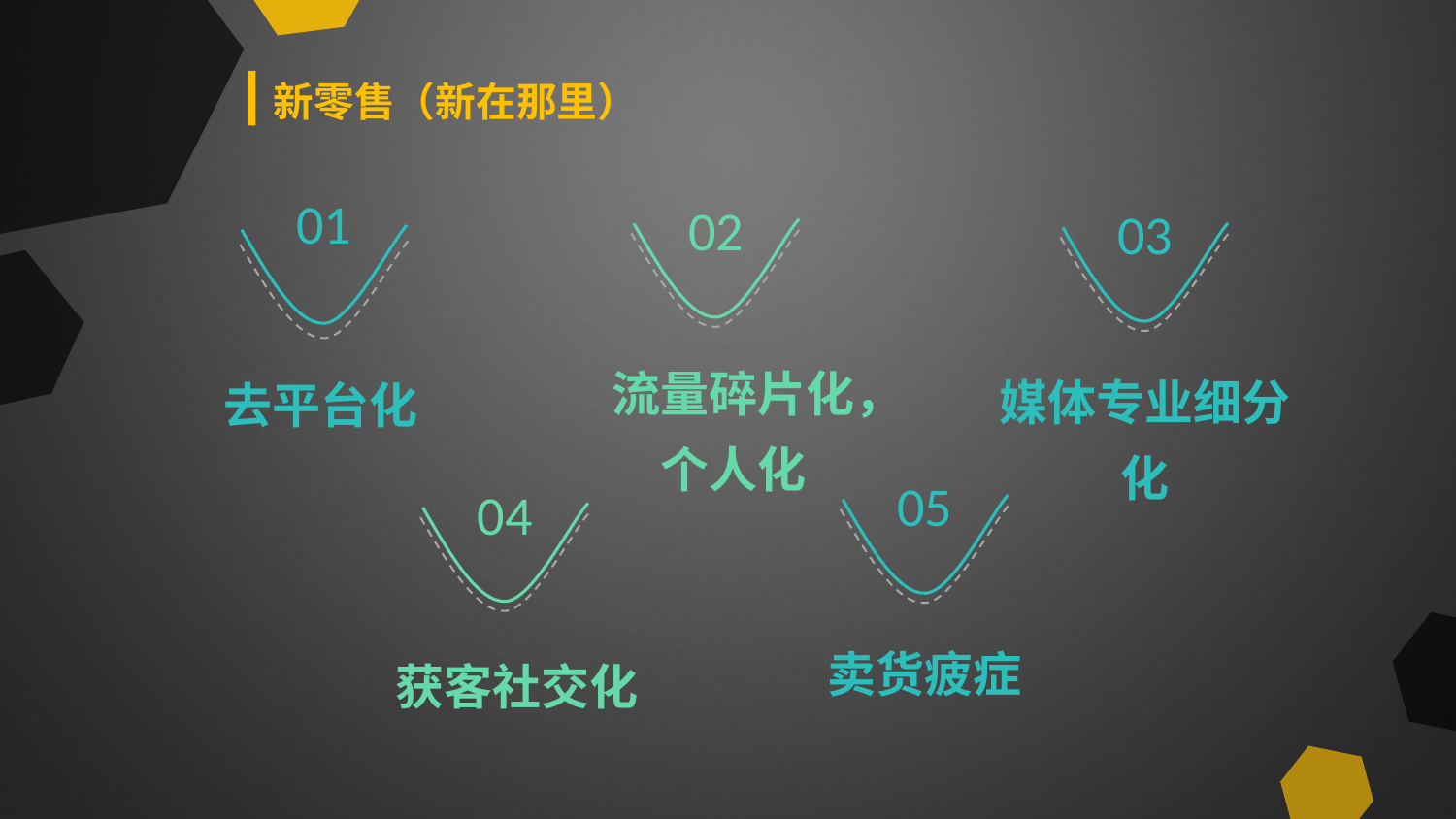

新零售（新在那里）

01

去平台化

02

流量碎片化，个人化
03

媒体专业细分化

05

卖货疲症
04

获客社交化